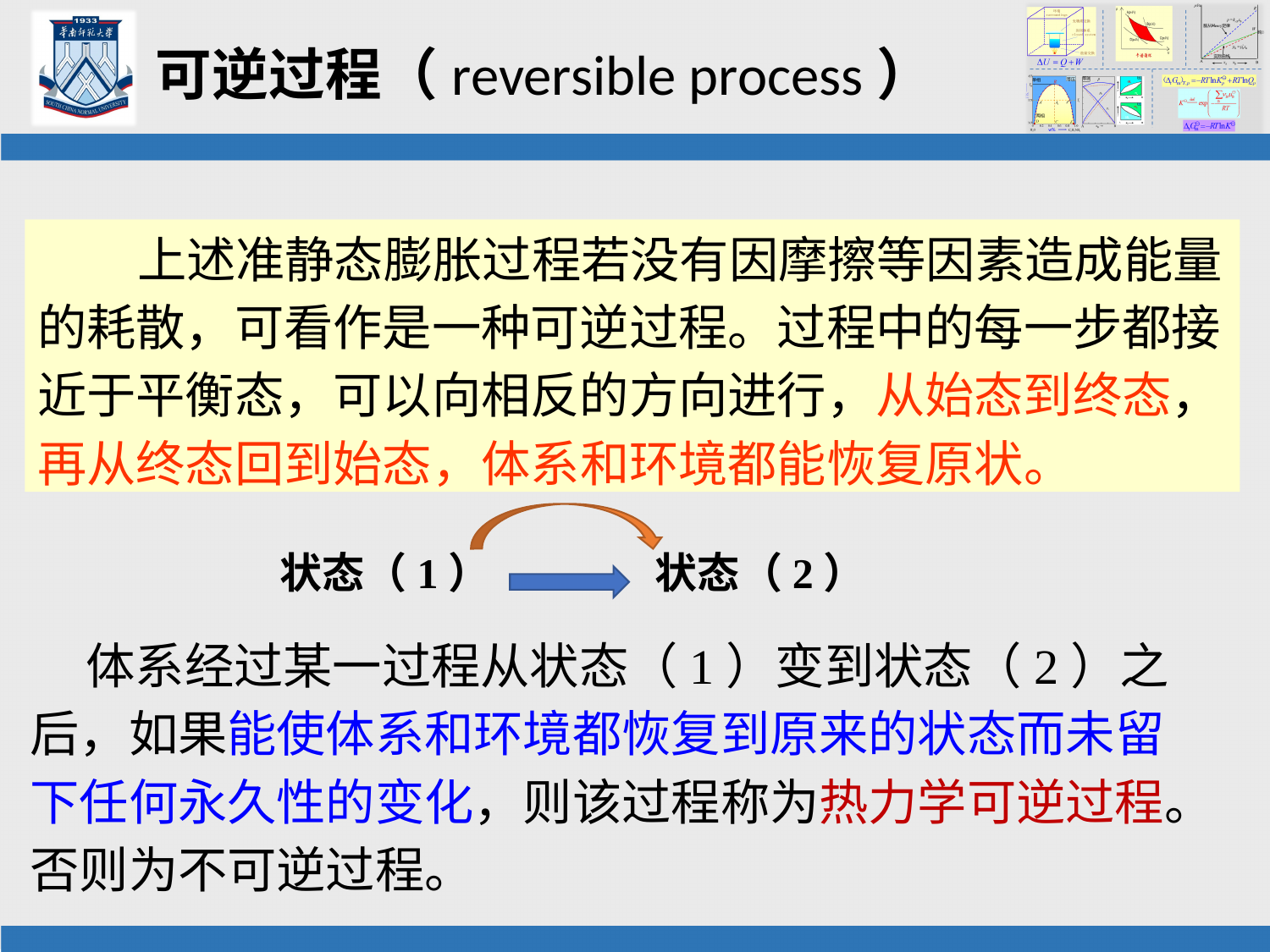

# 可逆过程（reversible process）
        上述准静态膨胀过程若没有因摩擦等因素造成能量的耗散，可看作是一种可逆过程。过程中的每一步都接近于平衡态，可以向相反的方向进行，从始态到终态，再从终态回到始态，体系和环境都能恢复原状。

状态（1）
状态（2）

    体系经过某一过程从状态（1）变到状态（2）之后，如果能使体系和环境都恢复到原来的状态而未留下任何永久性的变化，则该过程称为热力学可逆过程。否则为不可逆过程。